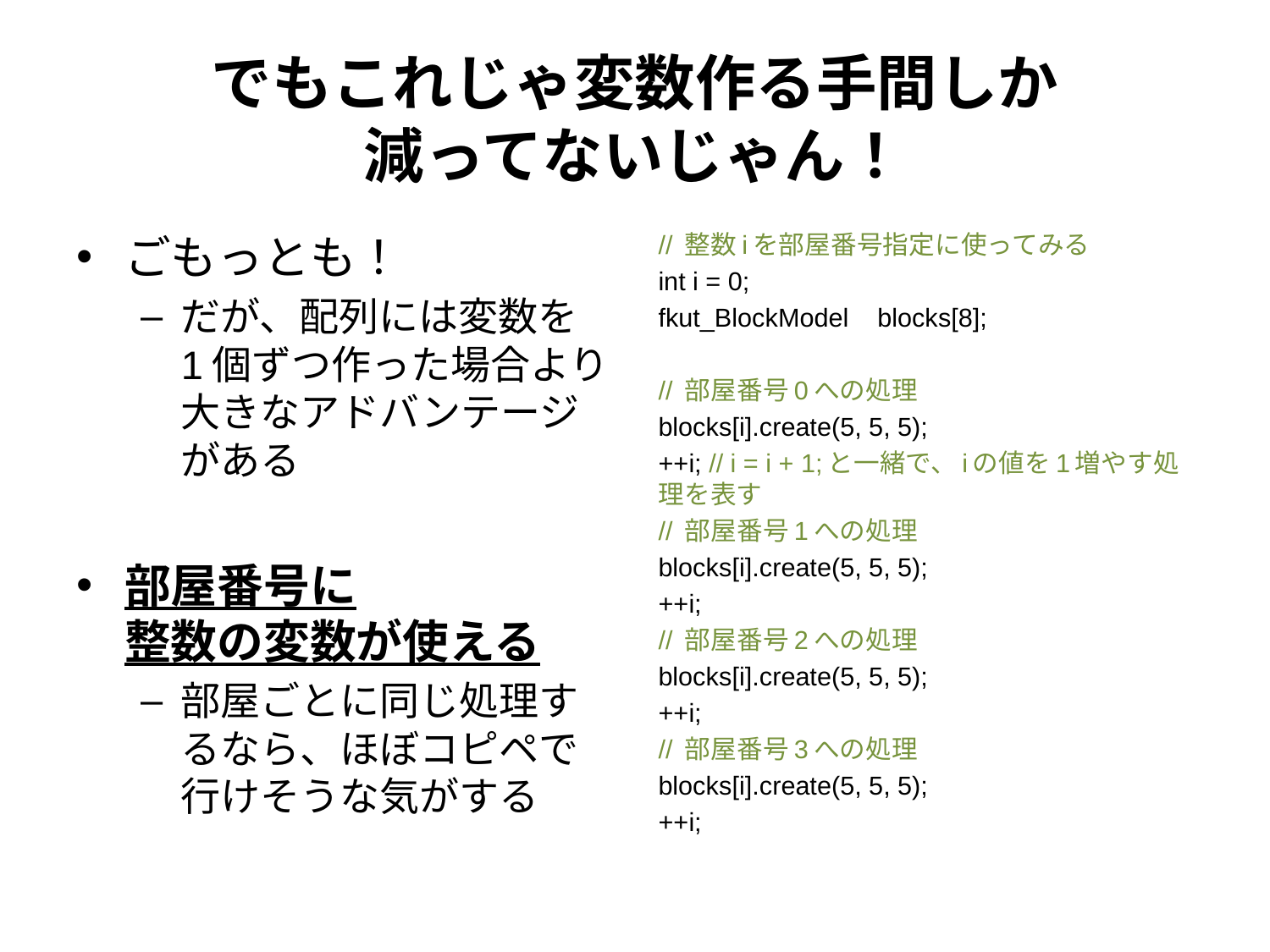

# でもこれじゃ変数作る手間しか 減ってないじゃん！
ごもっとも！
だが、配列には変数を
1個ずつ作った場合より
大きなアドバンテージがある

部屋番号に
整数の変数が使える
部屋ごとに同じ処理するなら、ほぼコピペで行けそうな気がする
// 整数iを部屋番号指定に使ってみる
int i = 0;
fkut_BlockModel    blocks[8];

// 部屋番号0への処理
blocks[i].create(5, 5, 5);
++i; // i = i + 1;と一緒で、iの値を1増やす処理を表す
// 部屋番号1への処理
blocks[i].create(5, 5, 5);
++i;
// 部屋番号2への処理
blocks[i].create(5, 5, 5);
++i;
// 部屋番号3への処理
blocks[i].create(5, 5, 5);
++i;